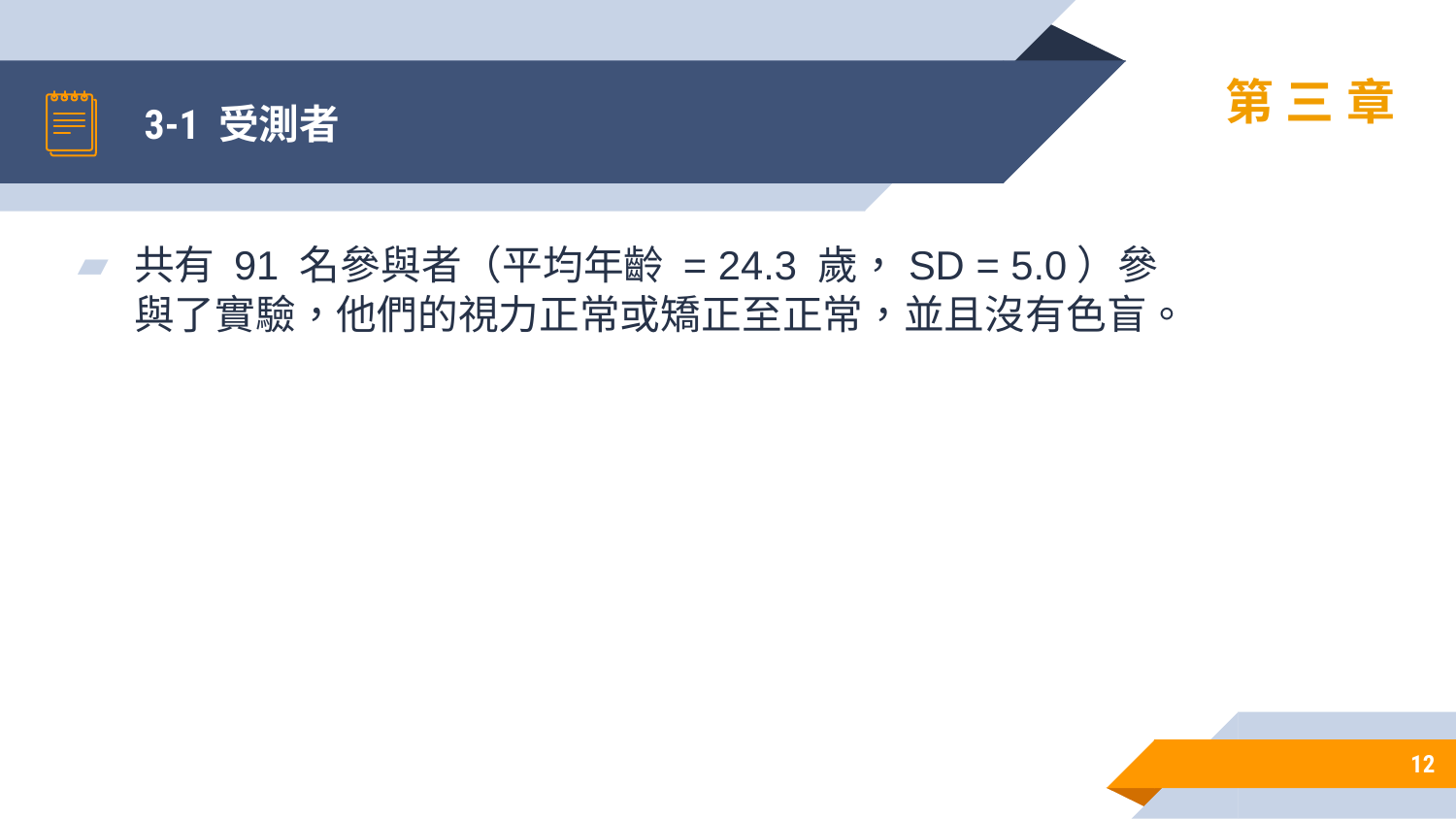

# 3-1 受測者
第三章

共有 91 名參與者（平均年齡 = 24.3 歲，SD = 5.0）參與了實驗，他們的視力正常或矯正至正常，並且沒有色盲。

12